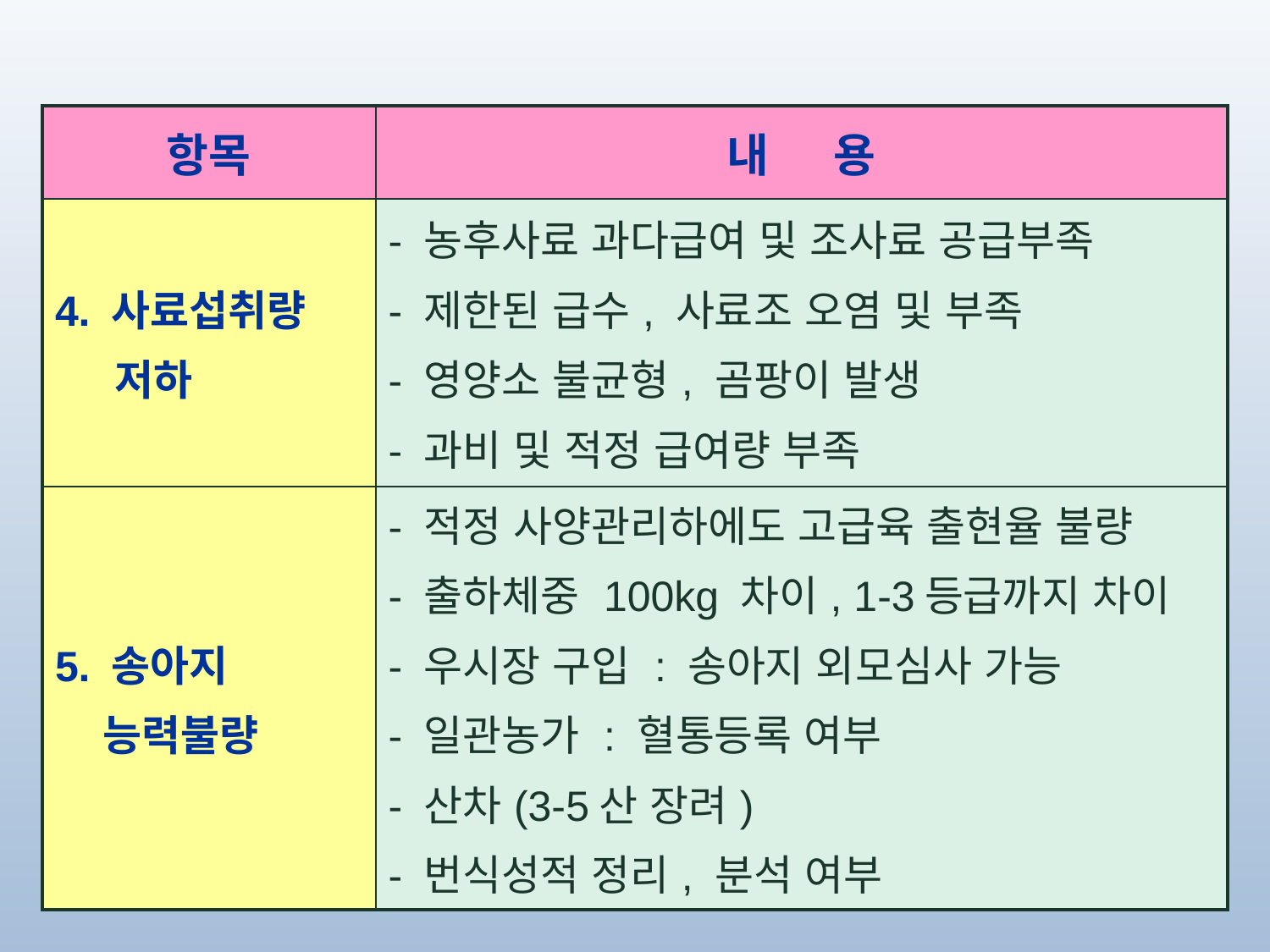

| 항목 | 내 용 |
| --- | --- |
| 4. 사료섭취량 저하 | - 농후사료 과다급여 및 조사료 공급부족 - 제한된 급수, 사료조 오염 및 부족 - 영양소 불균형, 곰팡이 발생 - 과비 및 적정 급여량 부족 |
| 5. 송아지 능력불량 | - 적정 사양관리하에도 고급육 출현율 불량 - 출하체중 100kg 차이, 1-3등급까지 차이 - 우시장 구입 : 송아지 외모심사 가능 - 일관농가 : 혈통등록 여부 - 산차(3-5산 장려) - 번식성적 정리, 분석 여부 |